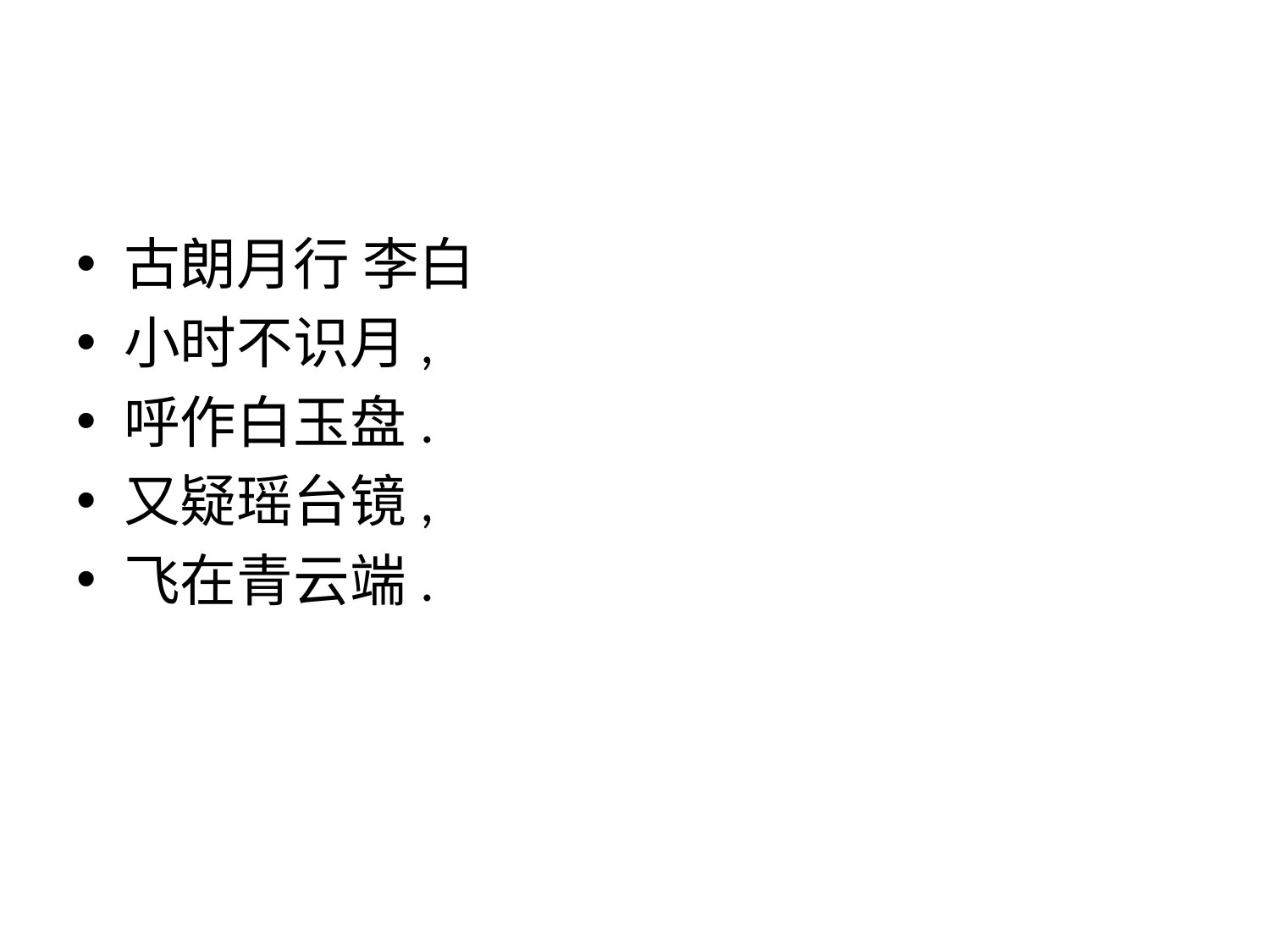

#
古朗月行 李白
小时不识月,
呼作白玉盘.
又疑瑶台镜,
飞在青云端.